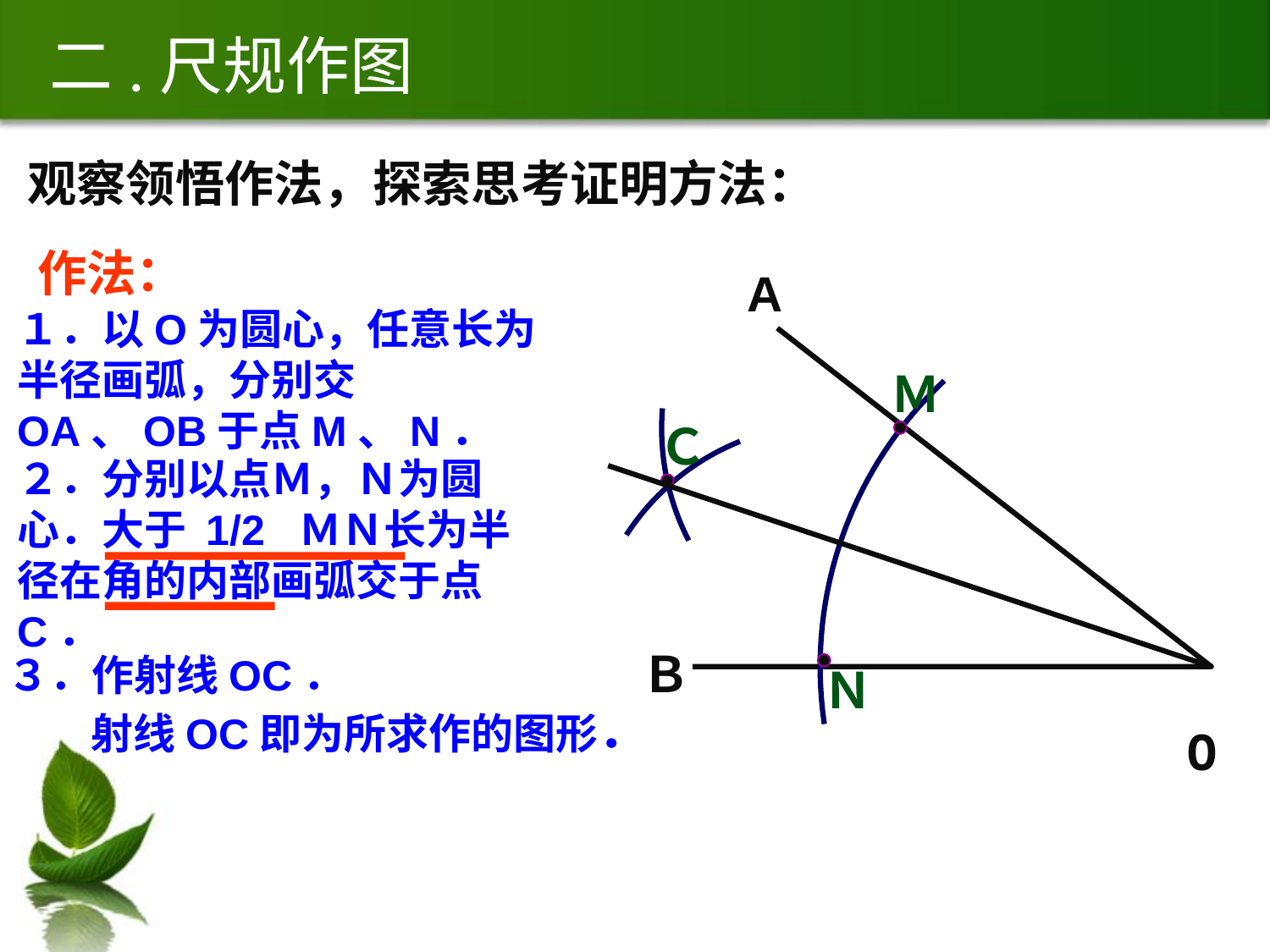

# 二.尺规作图
观察领悟作法，探索思考证明方法：

作法：
A
１．以O为圆心，任意长为半径画弧，分别交OA、OB于点M、N．

Ｍ

Ｃ

２．分别以点Ｍ，Ｎ为圆心．大于 1/2  ＭＮ长为半径在角的内部画弧交于点C．

Ｂ
３．作射线OC．
Ｎ

 O
射线OC即为所求作的图形．